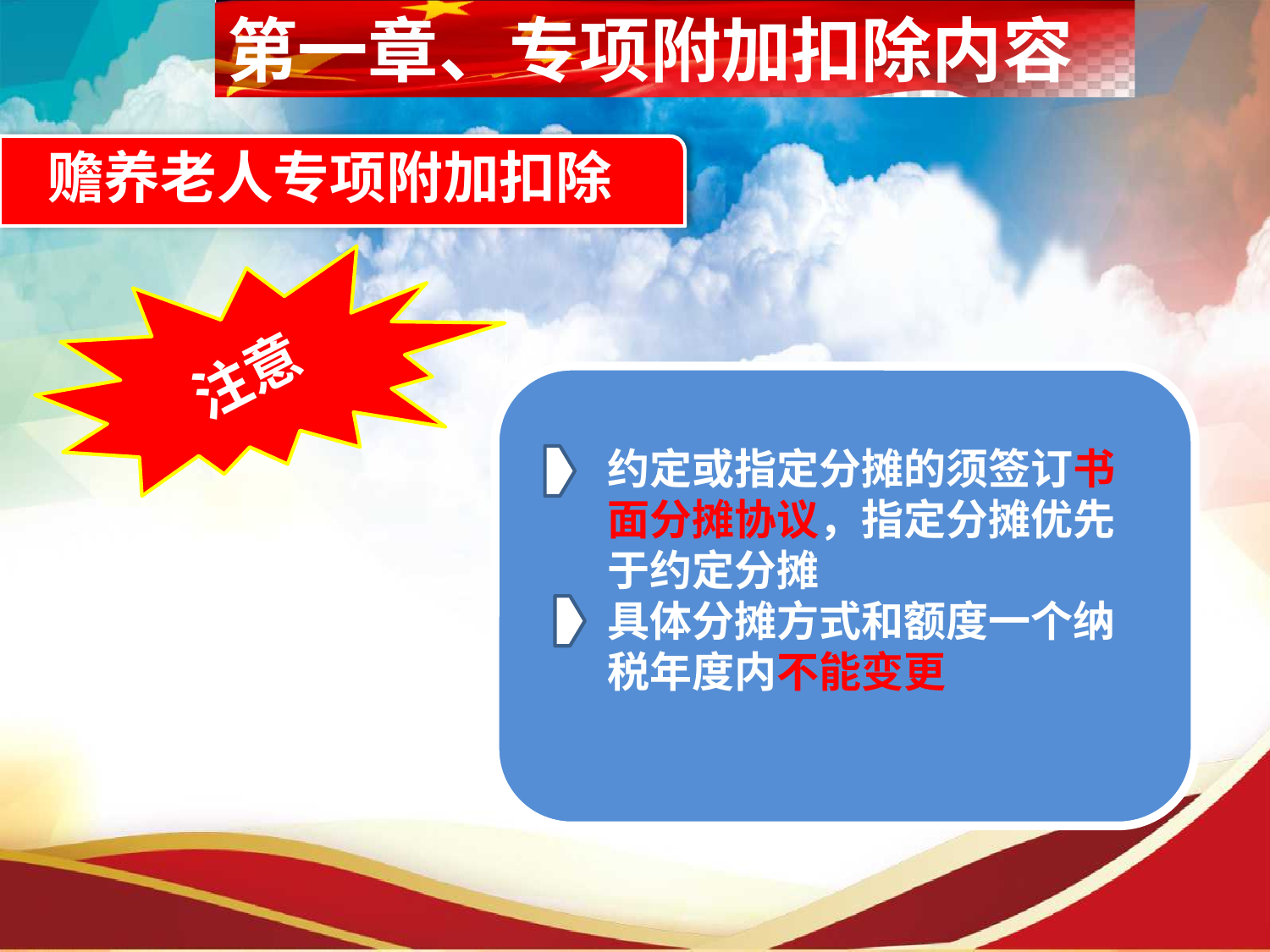

第一章、专项附加扣除内容

赡养老人专项附加扣除

注意

约定或指定分摊的须签订书面分摊协议，指定分摊优先于约定分摊
具体分摊方式和额度一个纳税年度内不能变更